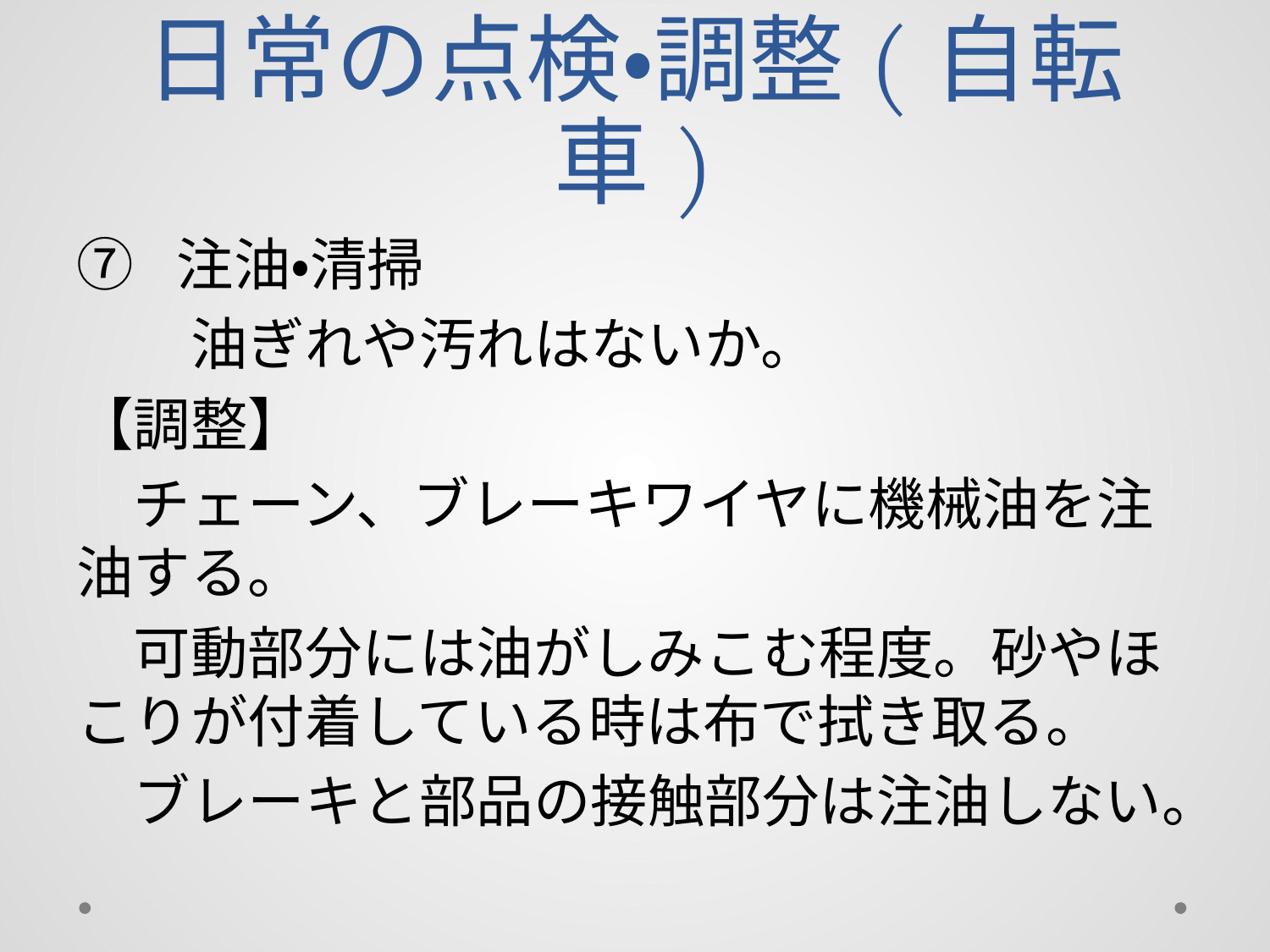

# 日常の点検・調整(自転車)
注油・清掃
　　油ぎれや汚れはないか。
【調整】
　チェーン、ブレーキワイヤに機械油を注油する。
　可動部分には油がしみこむ程度。砂やほこりが付着している時は布で拭き取る。
　ブレーキと部品の接触部分は注油しない。